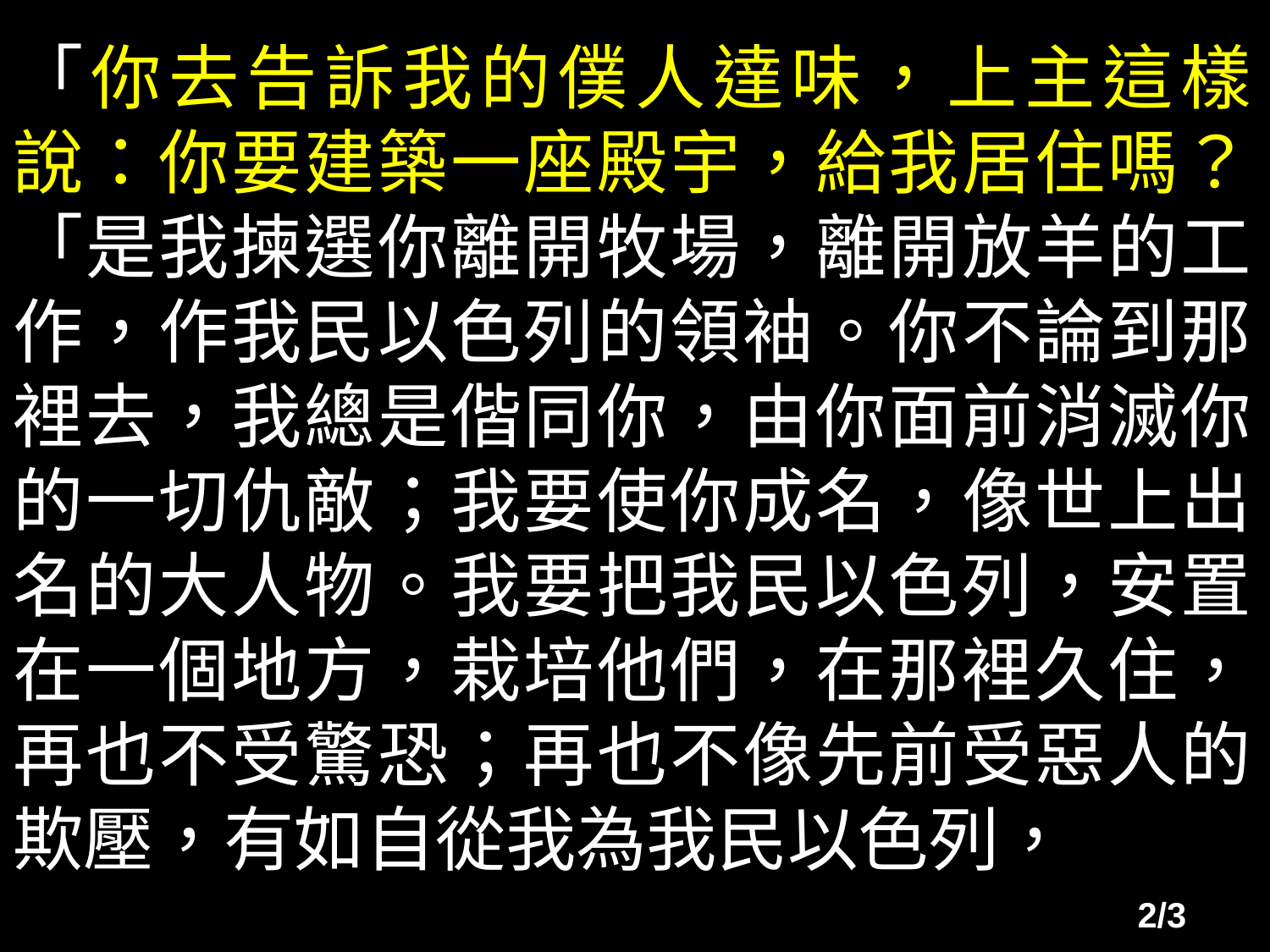

「你去告訴我的僕人達味，上主這樣說：你要建築一座殿宇，給我居住嗎？ 「是我揀選你離開牧場，離開放羊的工作，作我民以色列的領袖。你不論到那裡去，我總是偕同你，由你面前消滅你的一切仇敵；我要使你成名，像世上出名的大人物。我要把我民以色列，安置在一個地方，栽培他們，在那裡久住，再也不受驚恐；再也不像先前受惡人的欺壓，有如自從我為我民以色列，
2/3